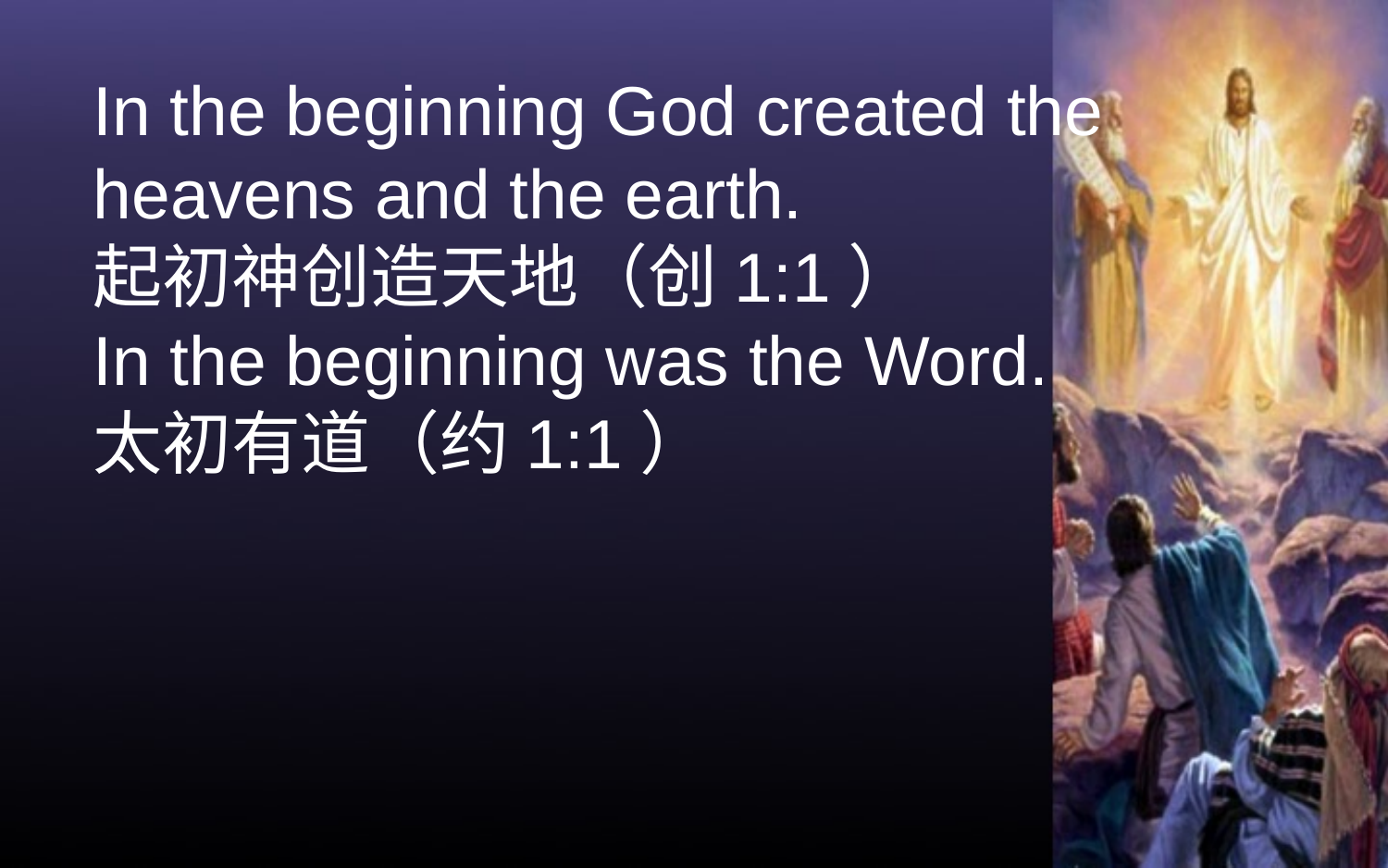

In the beginning God created the heavens and the earth.
起初神创造天地（创1:1）
In the beginning was the Word.
太初有道（约1:1）